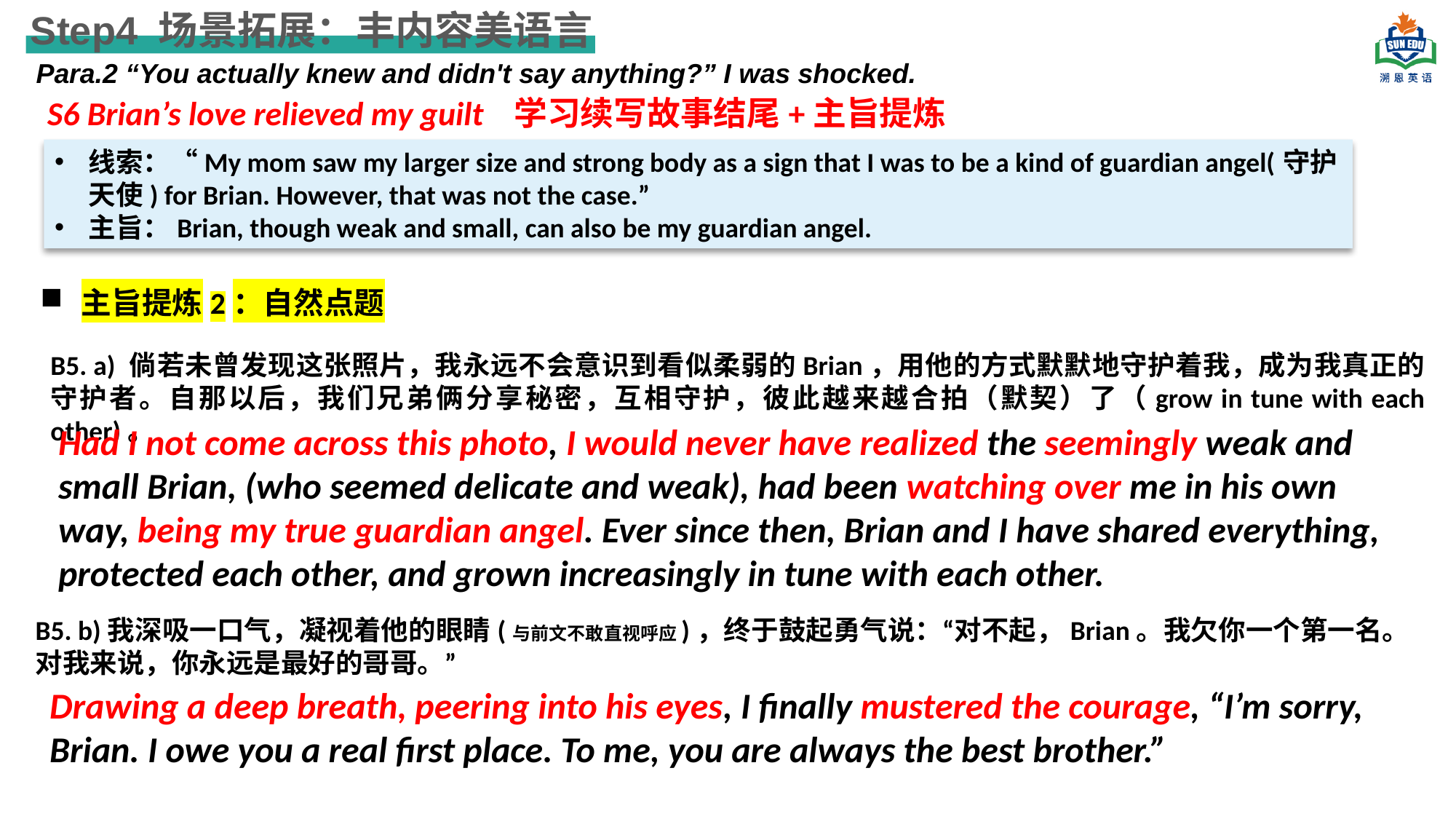

Step4 场景拓展：丰内容美语言

Para.2 “You actually knew and didn't say anything?” I was shocked.
S6 Brian’s love relieved my guilt   学习续写故事结尾+主旨提炼
线索：“My mom saw my larger size and strong body as a sign that I was to be a kind of guardian angel(守护天使) for Brian. However, that was not the case.”
主旨：Brian, though weak and small, can also be my guardian angel.
主旨提炼2：自然点题
B5. a) 倘若未曾发现这张照片，我永远不会意识到看似柔弱的Brian，用他的方式默默地守护着我，成为我真正的守护者。自那以后，我们兄弟俩分享秘密，互相守护，彼此越来越合拍（默契）了（grow in tune with each other)。
Had I not come across this photo, I would never have realized the seemingly weak and small Brian, (who seemed delicate and weak), had been watching over me in his own way, being my true guardian angel. Ever since then, Brian and I have shared everything, protected each other, and grown increasingly in tune with each other.
B5. b)我深吸一口气，凝视着他的眼睛(与前文不敢直视呼应)，终于鼓起勇气说：“对不起，Brian。我欠你一个第一名。对我来说，你永远是最好的哥哥。”
Drawing a deep breath, peering into his eyes, I finally mustered the courage, “I’m sorry, Brian. I owe you a real first place. To me, you are always the best brother.”